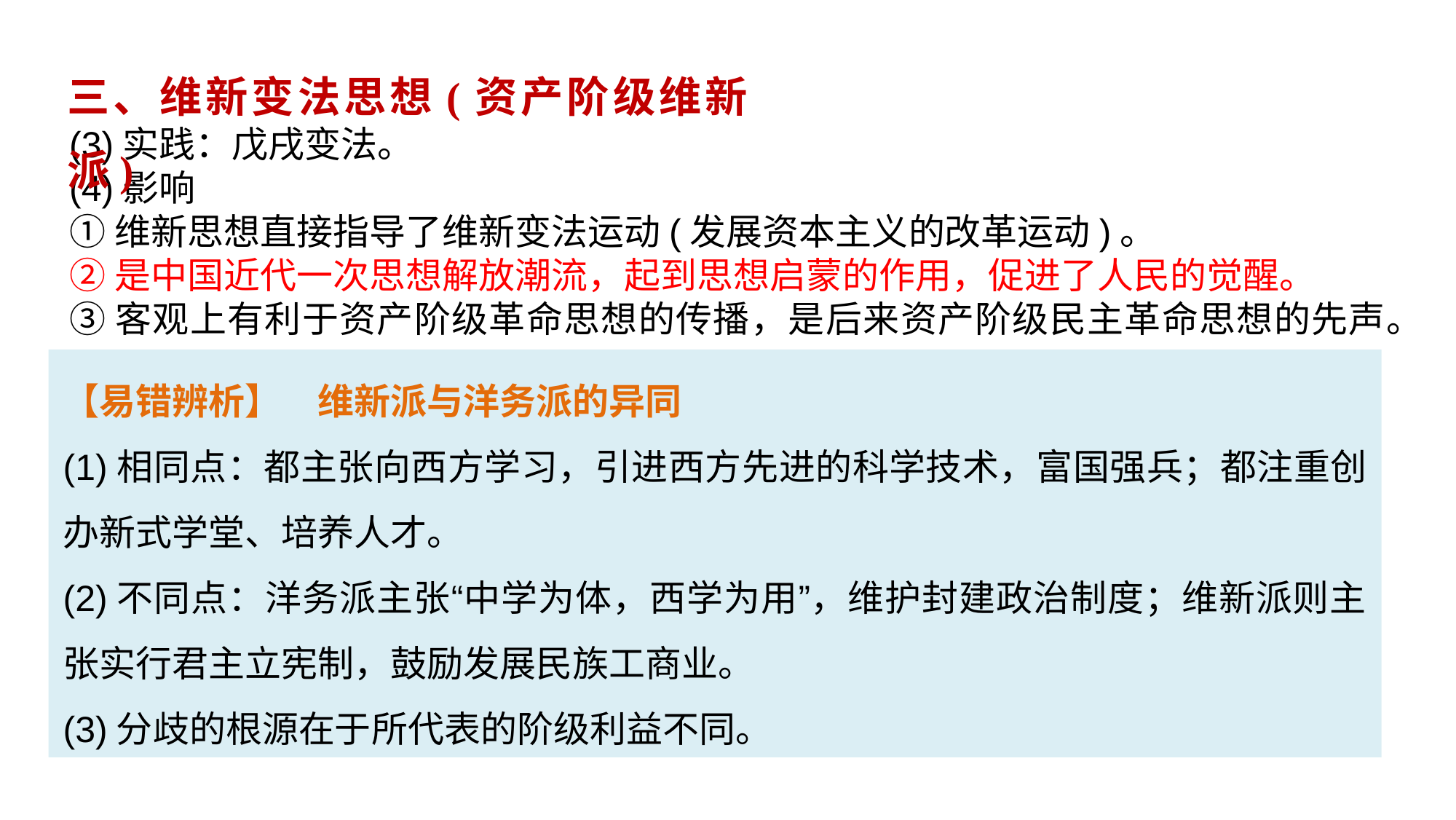

三、维新变法思想(资产阶级维新派)
(3)实践：戊戌变法。
(4)影响
①维新思想直接指导了维新变法运动(发展资本主义的改革运动)。
②是中国近代一次思想解放潮流，起到思想启蒙的作用，促进了人民的觉醒。
③客观上有利于资产阶级革命思想的传播，是后来资产阶级民主革命思想的先声。
【易错辨析】　维新派与洋务派的异同
(1)相同点：都主张向西方学习，引进西方先进的科学技术，富国强兵；都注重创办新式学堂、培养人才。
(2)不同点：洋务派主张“中学为体，西学为用”，维护封建政治制度；维新派则主张实行君主立宪制，鼓励发展民族工商业。
(3)分歧的根源在于所代表的阶级利益不同。